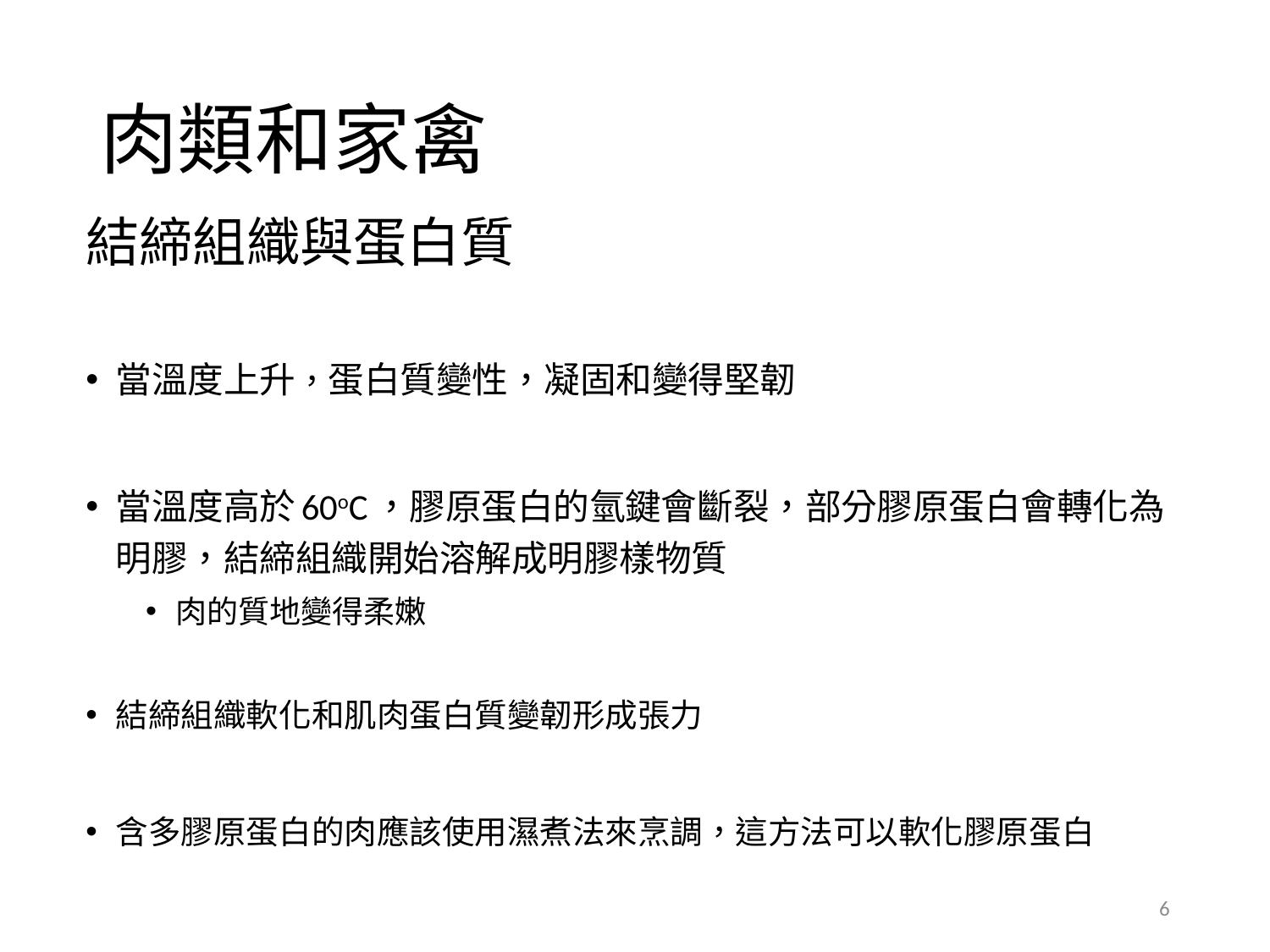

# 肉類和家禽
結締組織與蛋白質

當溫度上升，蛋白質變性，凝固和變得堅韌

當溫度高於60oC，膠原蛋白的氫鍵會斷裂，部分膠原蛋白會轉化為明膠，結締組織開始溶解成明膠樣物質
肉的質地變得柔嫩

結締組織軟化和肌肉蛋白質變韌形成張力

含多膠原蛋白的肉應該使用濕煮法來烹調，這方法可以軟化膠原蛋白
6